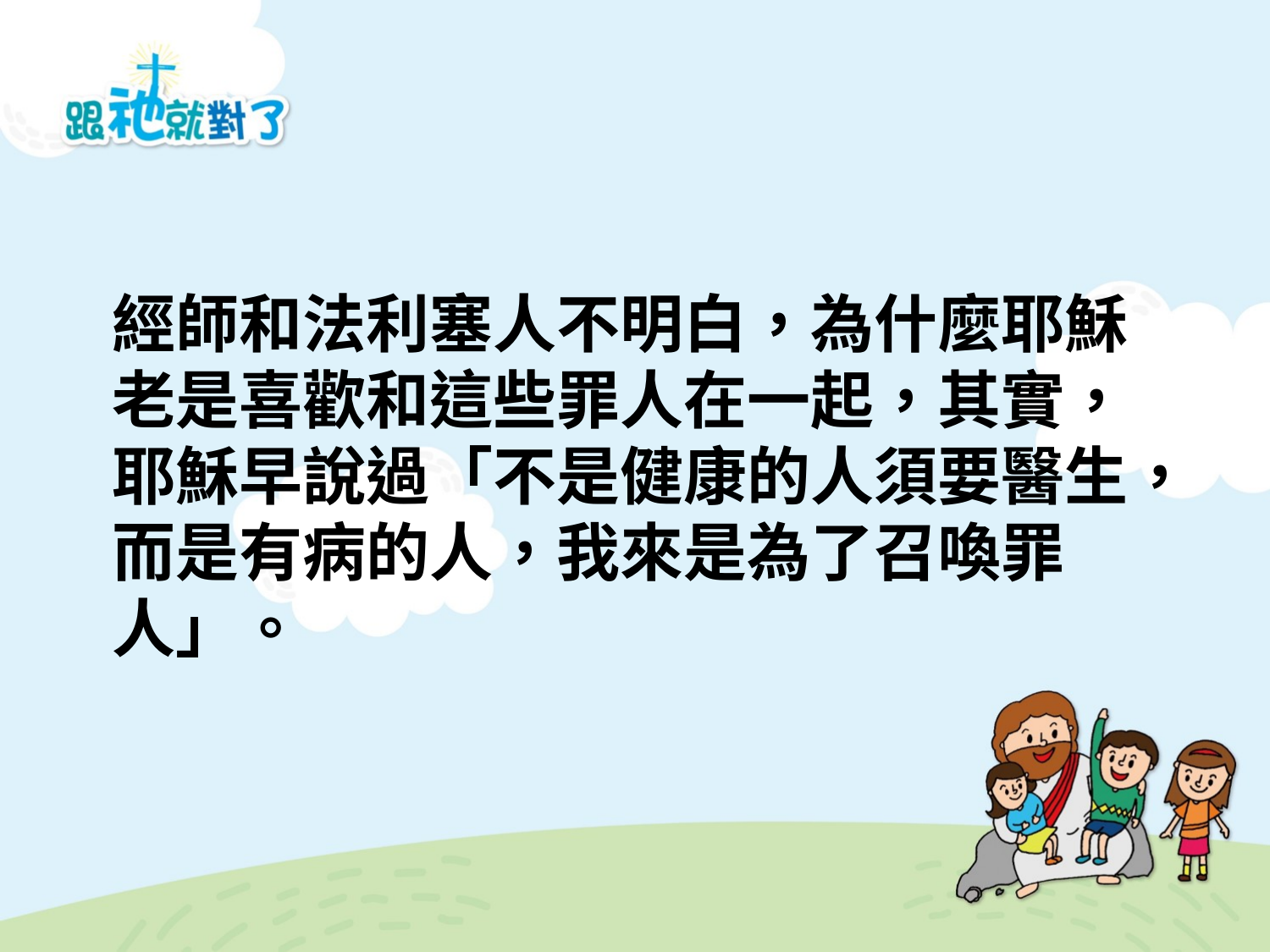

經師和法利塞人不明白，為什麼耶穌老是喜歡和這些罪人在一起，其實，耶穌早說過「不是健康的人須要醫生，而是有病的人，我來是為了召喚罪人」。